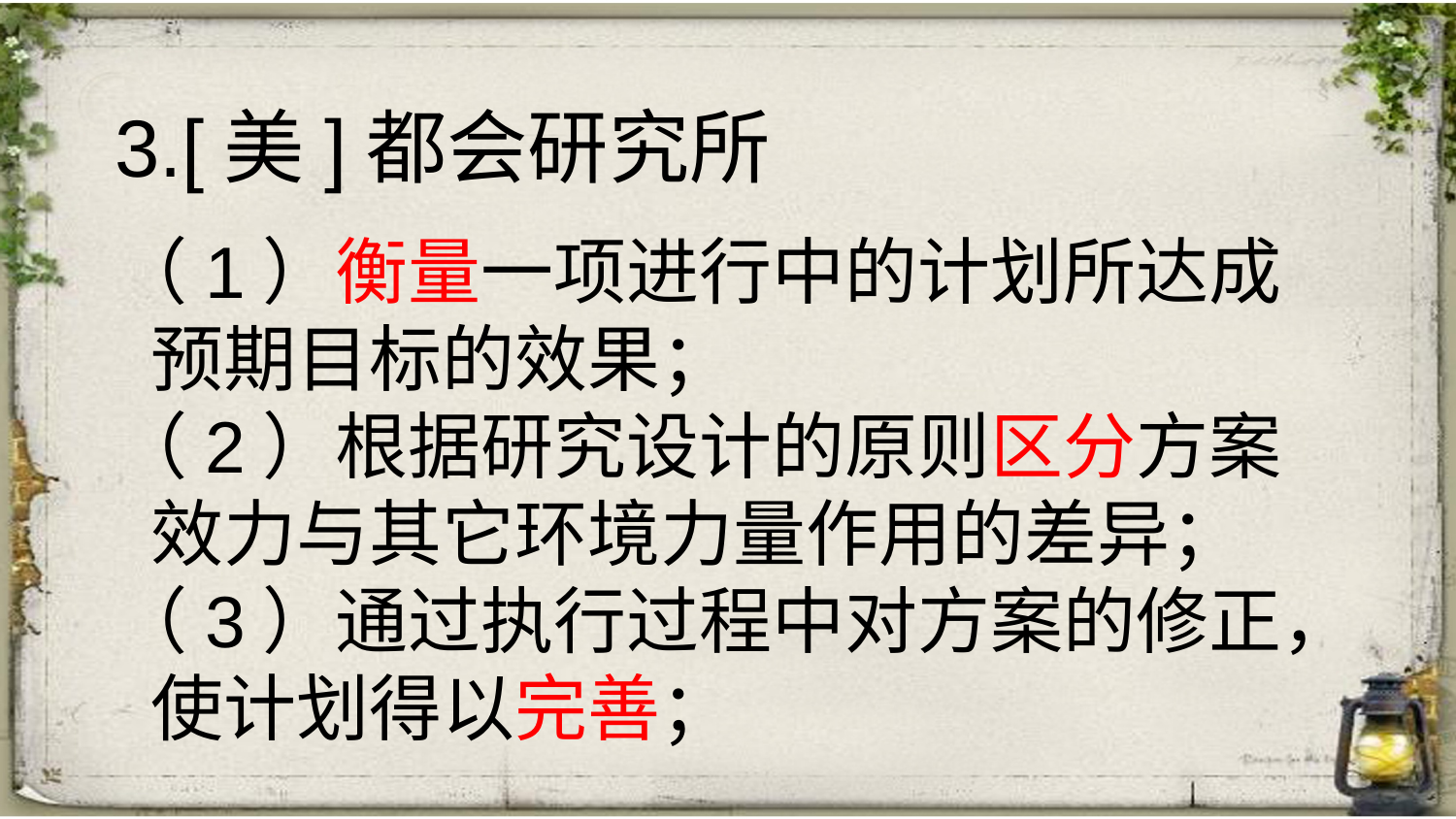

# 3.[美]都会研究所
（1）衡量一项进行中的计划所达成预期目标的效果；
（2）根据研究设计的原则区分方案效力与其它环境力量作用的差异；
（3）通过执行过程中对方案的修正，使计划得以完善；